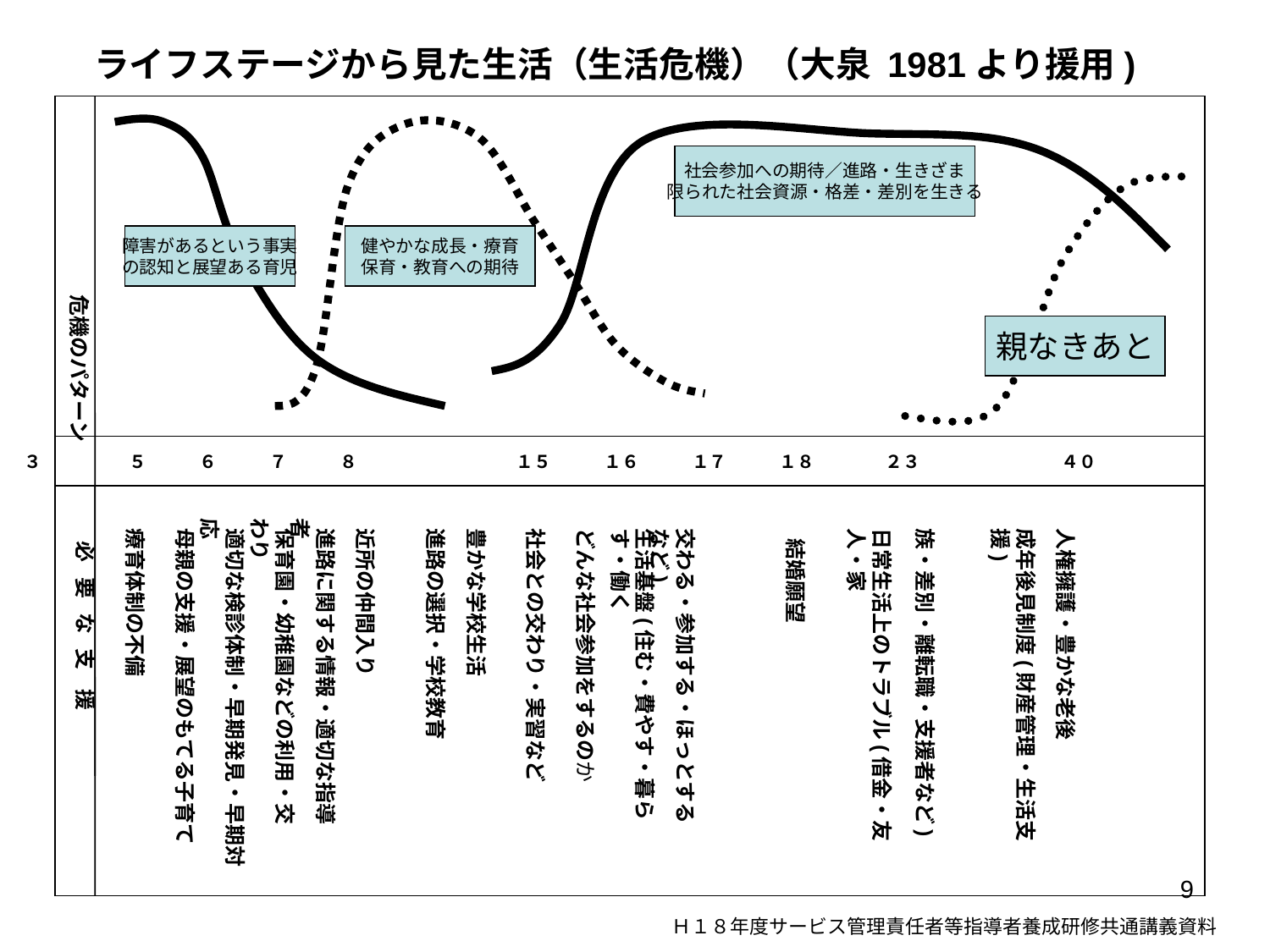

ライフステージから見た生活（生活危機）（大泉 1981より援用)
#

社会参加への期待／進路・生きざま
限られた社会資源・格差・差別を生きる
　　　　　　　危機のパターン

障害があるという事実
の認知と展望ある育児
健やかな成長・療育
保育・教育への期待
親なきあと

０　　１　　　　　　３　　　　　５　　　６　　　７　　　８　　　　　　　　　１５　　　１６　　　１７　　　１８　　　　２３　　　　　　　　４０　　　　　　　　　　　５０

      必   要   な   支    援

 療育体制の不備
 母親の支援・展望のもてる子育て
 適切な検診体制・早期発見・早期対応

 保育園・幼稚園などの利用・交わり
 進路に関する情報・適切な指導者
 近所の仲間入り

進路の選択・学校教育
豊かな学校生活
社会との交わり・実習など
どんな社会参加をするのか
生活基盤(住む・費やす・暮らす・働く
交わる・参加する・ほっとするなど)
日常生活上のトラブル(借金・友人・家
族・差別・離転職・支援者など)
成年後見制度(財産管理・生活支援)
人権擁護・豊かな老後
結婚願望
9
Ｈ１８年度サービス管理責任者等指導者養成研修共通講義資料